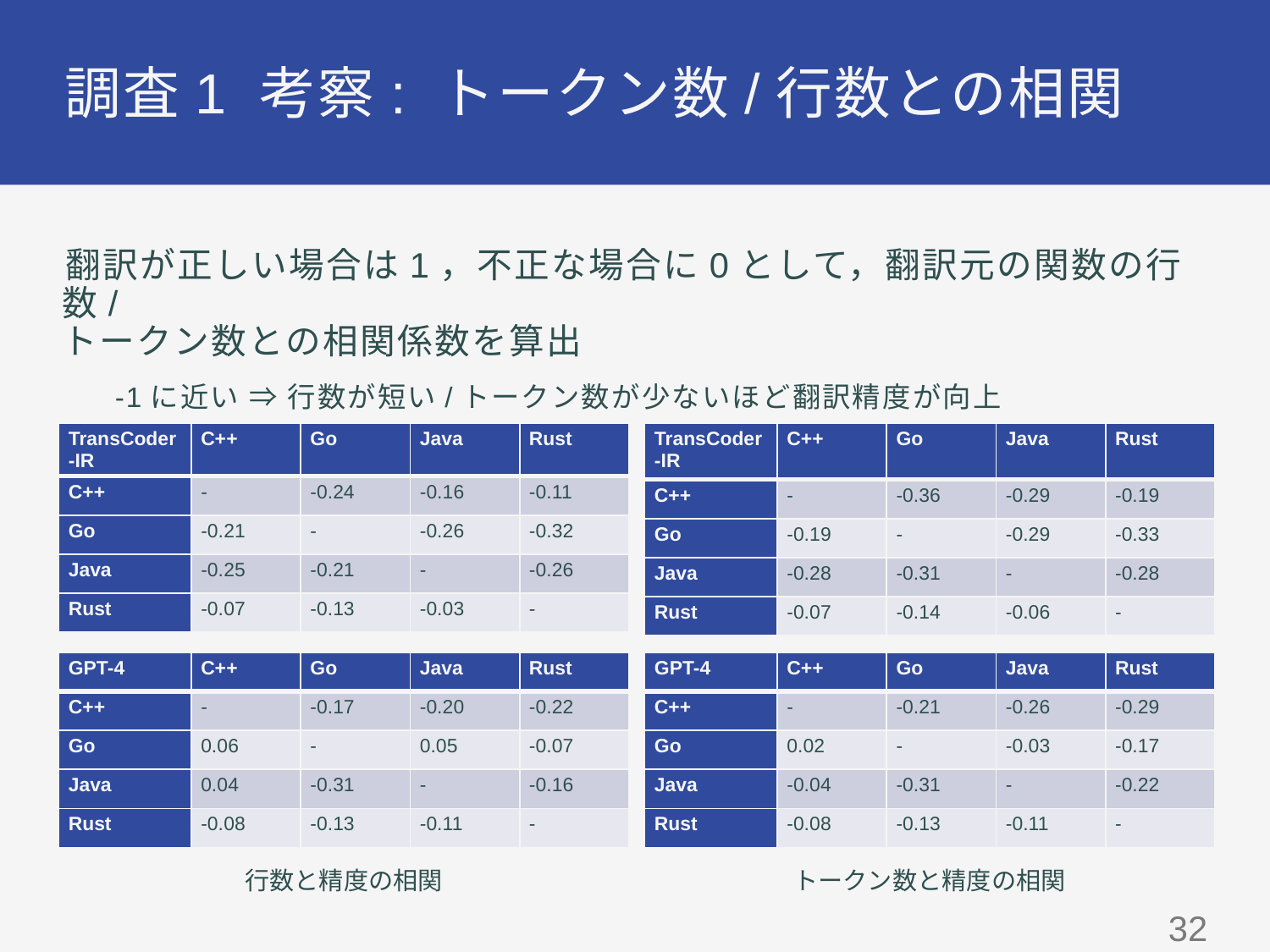

# 調査1 考察: トークン数/行数との相関
翻訳が正しい場合は1，不正な場合に0として，翻訳元の関数の行数/
トークン数との相関係数を算出
-1に近い ⇒ 行数が短い/トークン数が少ないほど翻訳精度が向上

| TransCoder-IR | C++ | Go | Java | Rust |
| --- | --- | --- | --- | --- |
| C++ | - | -0.24 | -0.16 | -0.11 |
| Go | -0.21 | - | -0.26 | -0.32 |
| Java | -0.25 | -0.21 | - | -0.26 |
| Rust | -0.07 | -0.13 | -0.03 | - |
| TransCoder-IR | C++ | Go | Java | Rust |
| --- | --- | --- | --- | --- |
| C++ | - | -0.36 | -0.29 | -0.19 |
| Go | -0.19 | - | -0.29 | -0.33 |
| Java | -0.28 | -0.31 | - | -0.28 |
| Rust | -0.07 | -0.14 | -0.06 | - |
| GPT-4 | C++ | Go | Java | Rust |
| --- | --- | --- | --- | --- |
| C++ | - | -0.17 | -0.20 | -0.22 |
| Go | 0.06 | - | 0.05 | -0.07 |
| Java | 0.04 | -0.31 | - | -0.16 |
| Rust | -0.08 | -0.13 | -0.11 | - |
| GPT-4 | C++ | Go | Java | Rust |
| --- | --- | --- | --- | --- |
| C++ | - | -0.21 | -0.26 | -0.29 |
| Go | 0.02 | - | -0.03 | -0.17 |
| Java | -0.04 | -0.31 | - | -0.22 |
| Rust | -0.08 | -0.13 | -0.11 | - |
行数と精度の相関
トークン数と精度の相関
32